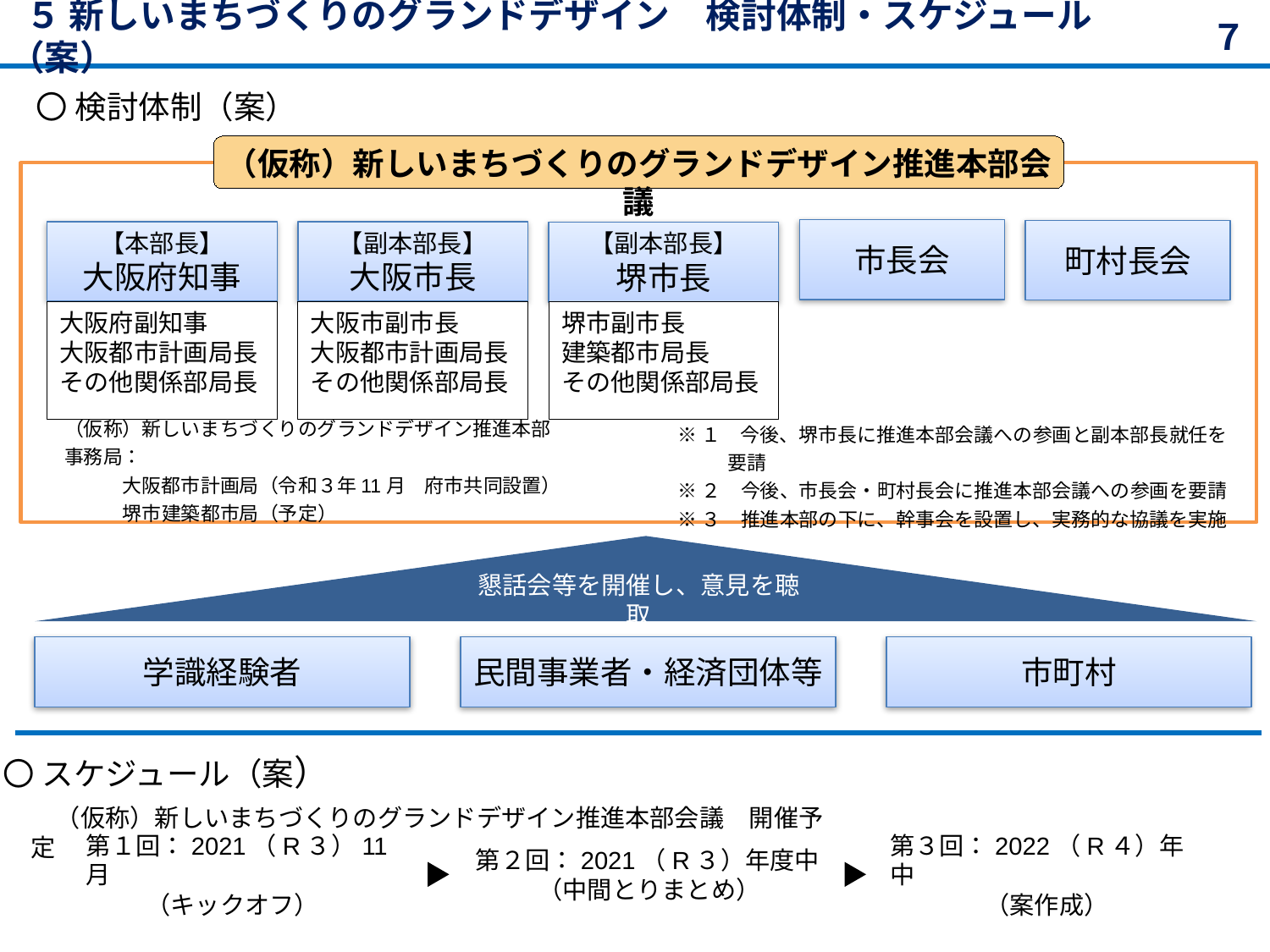

５ 新しいまちづくりのグランドデザイン　検討体制・スケジュール（案）
７
〇 検討体制（案）
（仮称）新しいまちづくりのグランドデザイン推進本部会議

市長会
町村長会
【本部長】
大阪府知事
大阪府副知事
大阪都市計画局長
その他関係部局長
【副本部長】
大阪市長
大阪市副市長
大阪都市計画局長
その他関係部局長

【副本部長】
堺市長
堺市副市長
建築都市局長
その他関係部局長

（仮称）新しいまちづくりのグランドデザイン推進本部事務局：
　　　大阪都市計画局（令和３年11月　府市共同設置）
　　　堺市建築都市局（予定）
※１　今後、堺市長に推進本部会議への参画と副本部長就任を要請
※２　今後、市長会・町村長会に推進本部会議への参画を要請
※３　推進本部の下に、幹事会を設置し、実務的な協議を実施

懇話会等を開催し、意見を聴取
学識経験者
民間事業者・経済団体等
市町村
〇 スケジュール（案）
　（仮称）新しいまちづくりのグランドデザイン推進本部会議　開催予定
第１回：2021（R３）11月
（キックオフ）
第２回：2021（R３）年度中
（中間とりまとめ）
第３回：2022（R４）年中
（案作成）